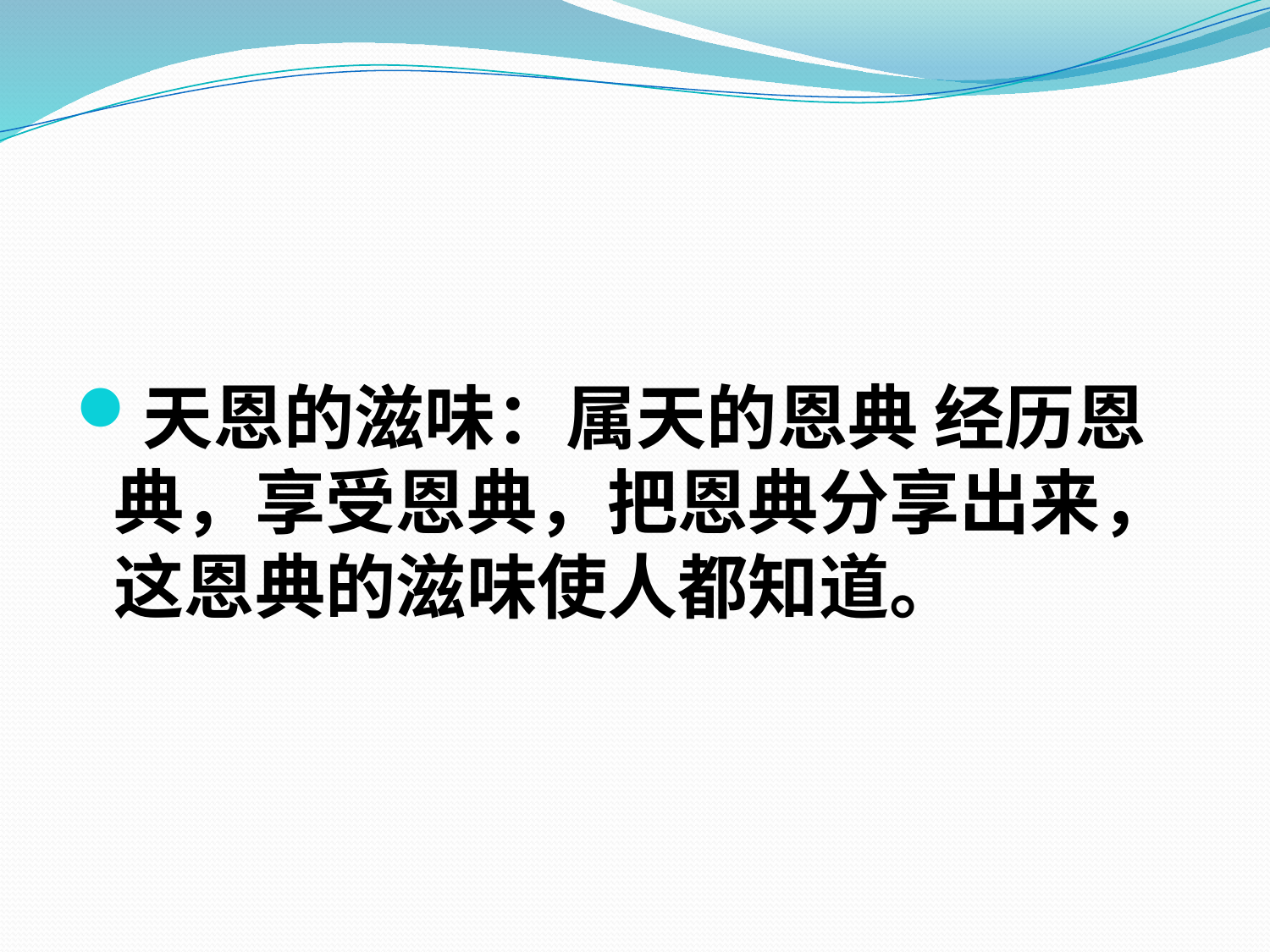

#

天恩的滋味：属天的恩典 经历恩典，享受恩典，把恩典分享出来，这恩典的滋味使人都知道。
11